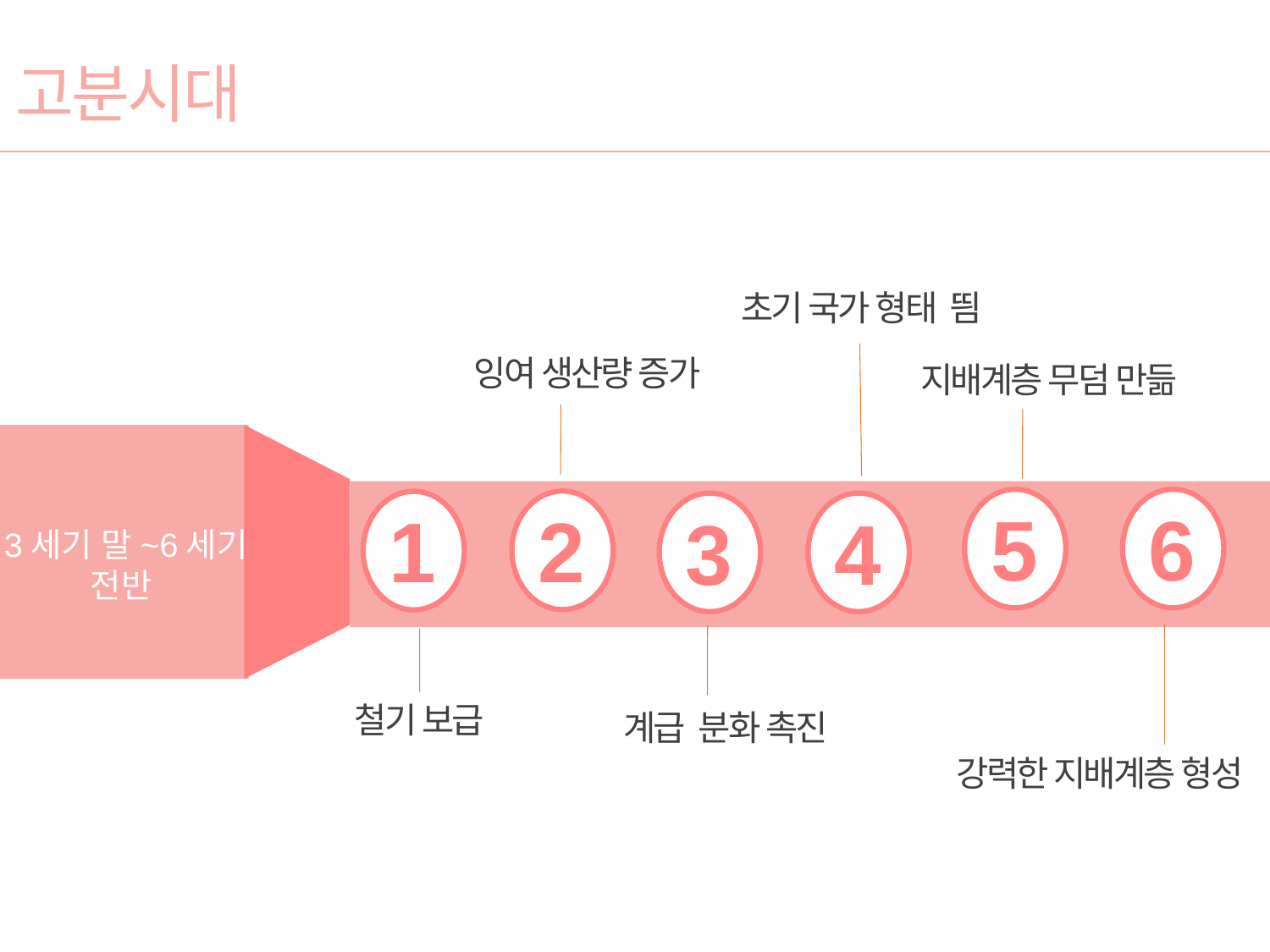

고분시대
초기 국가 형태  띔
잉여 생산량 증가
지배계층 무덤 만듦

5

6

2

1

3

4
3세기 말~6세기 전반
철기 보급
계급  분화 촉진
강력한 지배계층 형성